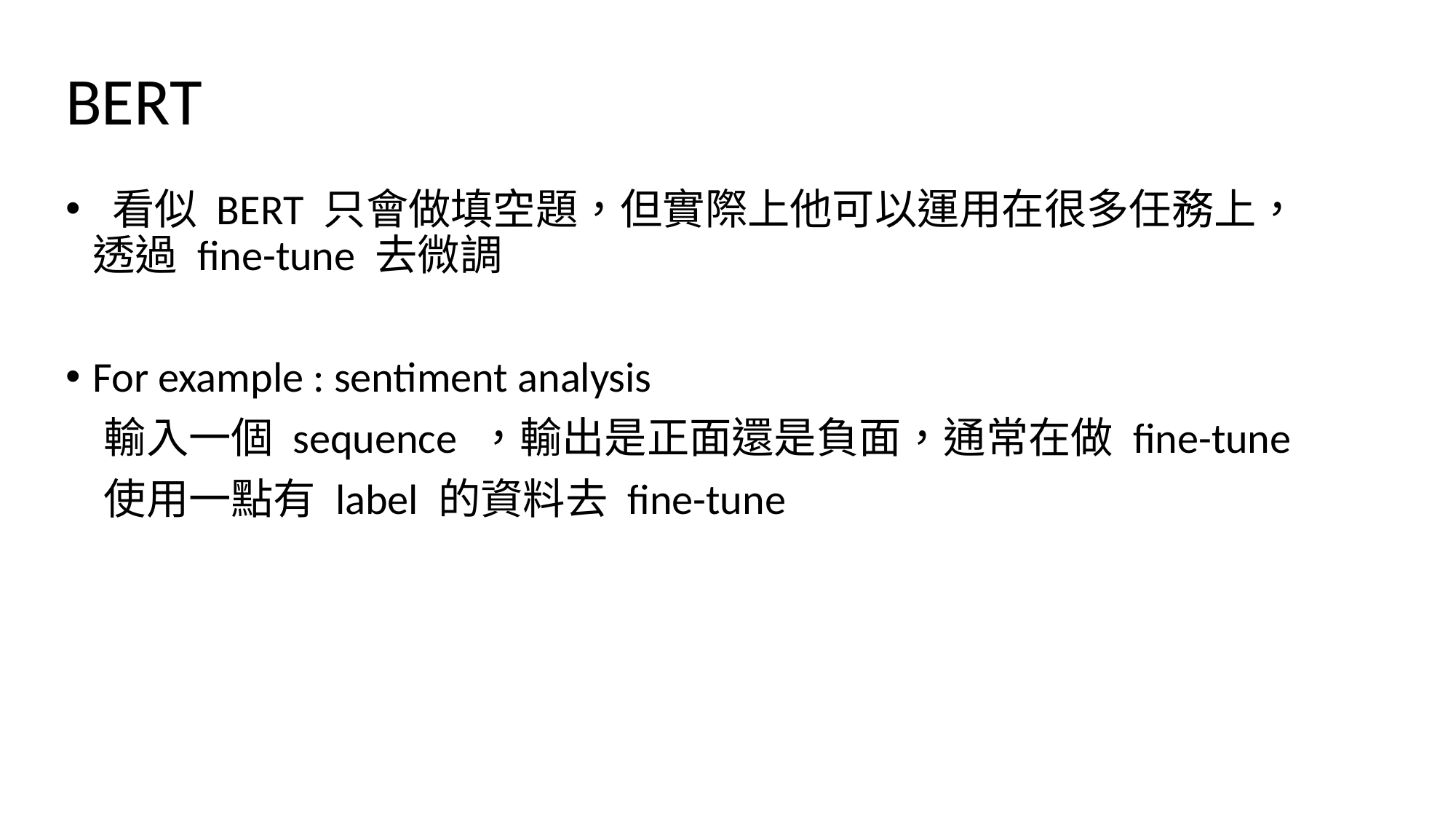

# BERT
 看似 BERT 只會做填空題，但實際上他可以運用在很多任務上，透過 fine-tune 去微調

For example : sentiment analysis
   輸入一個 sequence ，輸出是正面還是負面，通常在做 fine-tune
   使用一點有 label 的資料去 fine-tune